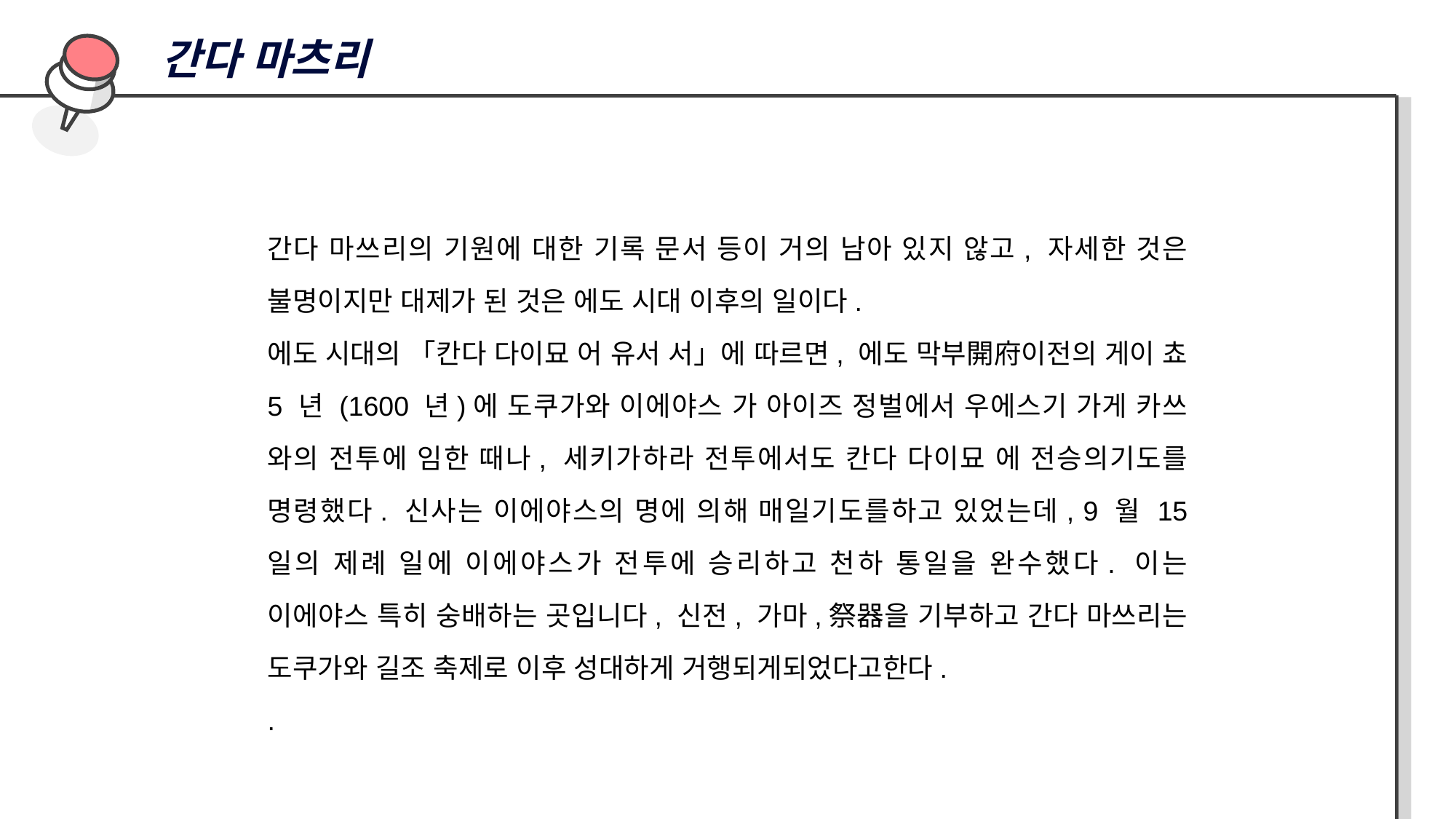

간다 마츠리

간다 마쓰리의 기원에 대한 기록 문서 등이 거의 남아 있지 않고, 자세한 것은 불명이지만 대제가 된 것은 에도 시대 이후의 일이다.
에도 시대의 「칸다 다이묘 어 유서 서」에 따르면, 에도 막부開府이전의 게이 쵸 5 년 (1600 년)에 도쿠가와 이에야스 가 아이즈 정벌에서 우에스기 가게 카쓰 와의 전투에 임한 때나, 세키가하라 전투에서도 칸다 다이묘 에 전승의기도를 명령했다. 신사는 이에야스의 명에 의해 매일기도를하고 있었는데, 9 월 15 일의 제례 일에 이에야스가 전투에 승리하고 천하 통일을 완수했다. 이는 이에야스 특히 숭배하는 곳입니다, 신전, 가마,祭器을 기부하고 간다 마쓰리는 도쿠가와 길조 축제로 이후 성대하게 거행되게되었다고한다.
.